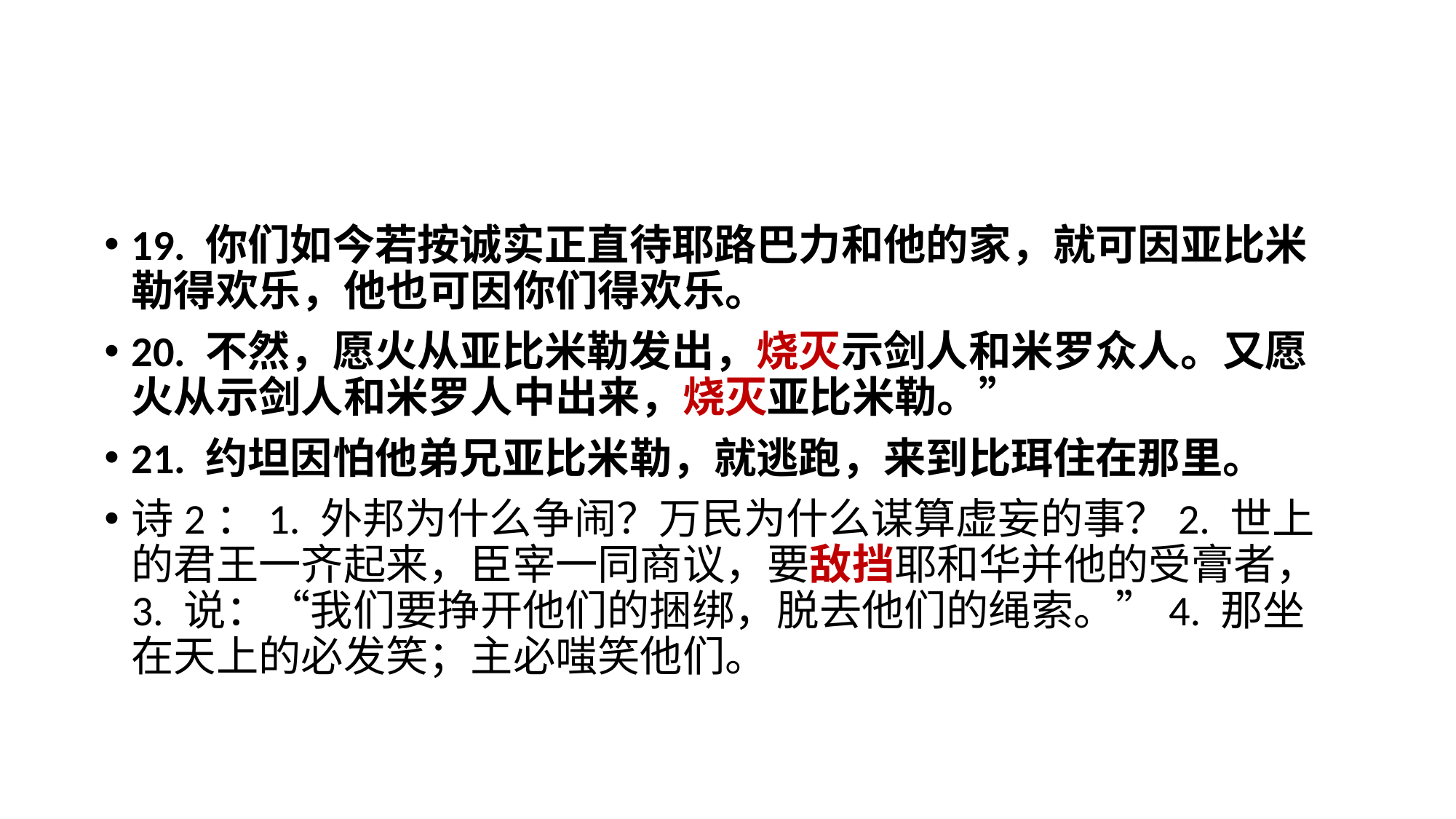

19. 你们如今若按诚实正直待耶路巴力和他的家，就可因亚比米勒得欢乐，他也可因你们得欢乐。
20. 不然，愿火从亚比米勒发出，烧灭示剑人和米罗众人。又愿火从示剑人和米罗人中出来，烧灭亚比米勒。”
21. 约坦因怕他弟兄亚比米勒，就逃跑，来到比珥住在那里。
诗2：1. 外邦为什么争闹？万民为什么谋算虚妄的事？2. 世上的君王一齐起来，臣宰一同商议，要敌挡耶和华并他的受膏者，3. 说：“我们要挣开他们的捆绑，脱去他们的绳索。”4. 那坐在天上的必发笑；主必嗤笑他们。